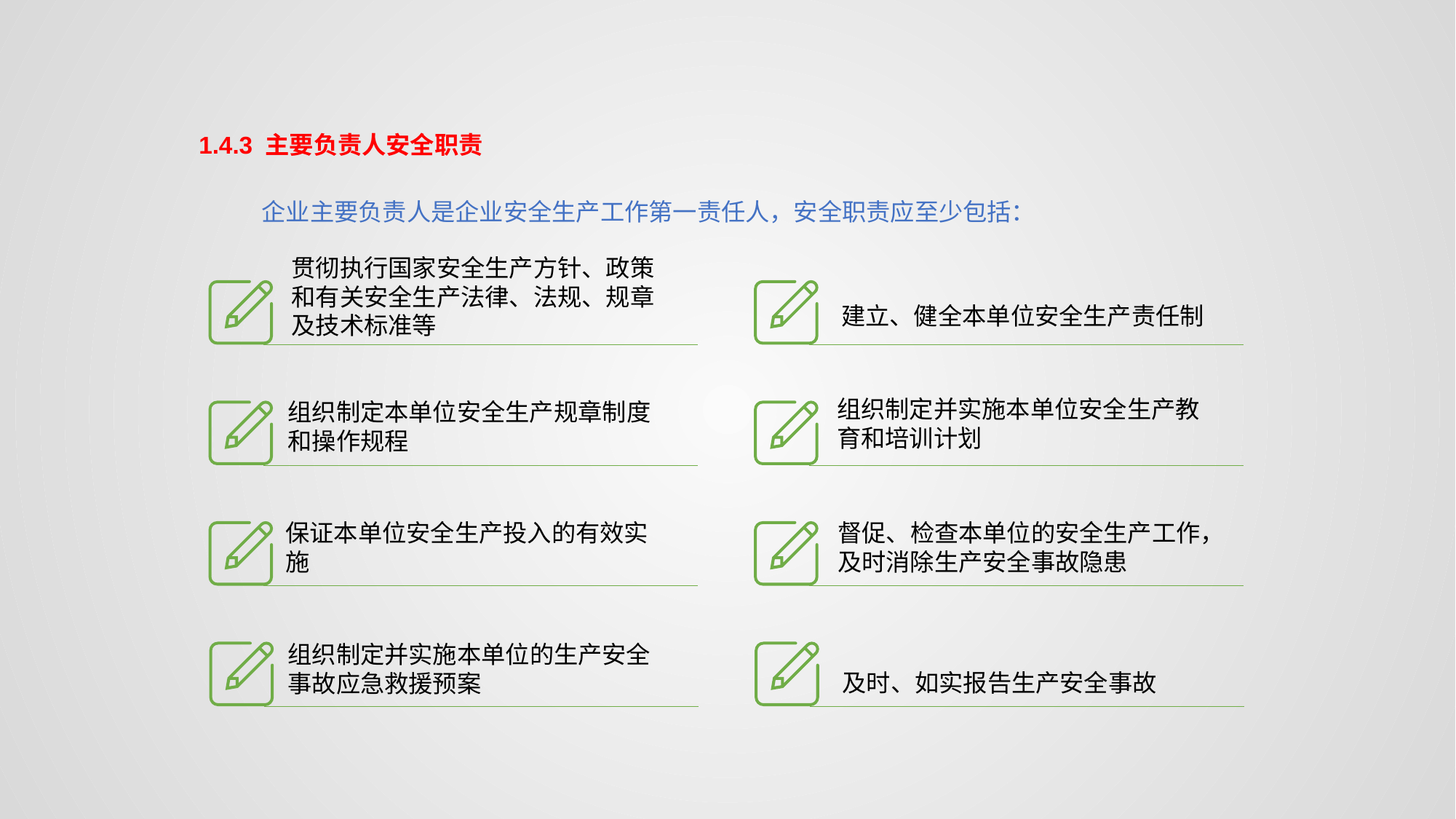

1.4.3 主要负责人安全职责
企业主要负责人是企业安全生产工作第一责任人，安全职责应至少包括：
贯彻执行国家安全生产方针、政策和有关安全生产法律、法规、规章及技术标准等

建立、健全本单位安全生产责任制
组织制定并实施本单位安全生产教育和培训计划
组织制定本单位安全生产规章制度和操作规程

督促、检查本单位的安全生产工作，及时消除生产安全事故隐患
保证本单位安全生产投入的有效实施

组织制定并实施本单位的生产安全事故应急救援预案

及时、如实报告生产安全事故